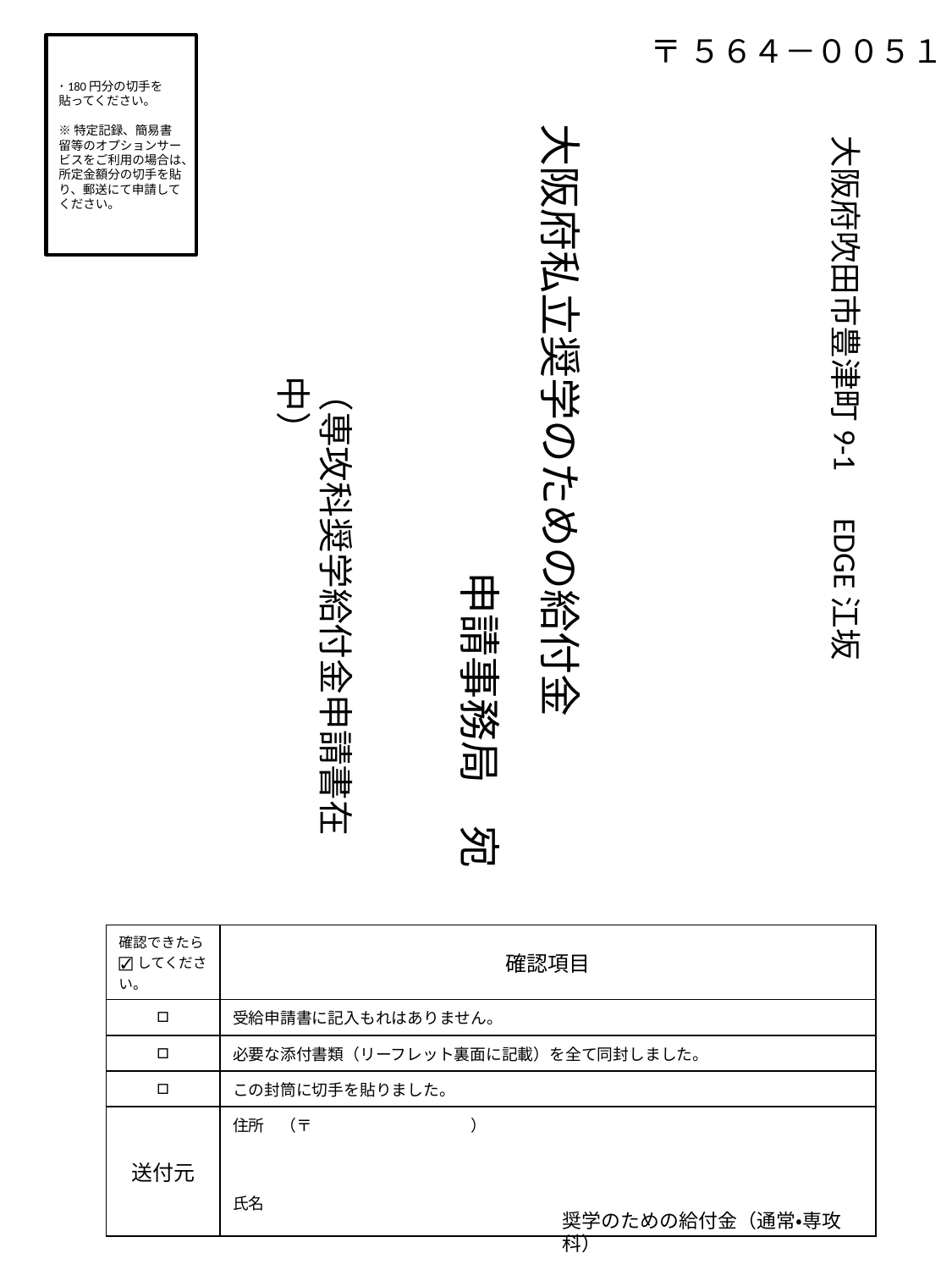

〒 ５６４－００５１
･180円分の切手を貼ってください。

※特定記録、簡易書留等のオプションサービスをご利用の場合は、所定金額分の切手を貼り、郵送にて申請してください。
大阪府私立奨学のための給付金
大阪府吹田市豊津町9-1　EDGE江坂

（専攻科奨学給付金申請書在中）
申請事務局　宛
| 確認できたら ☑してください。 | 確認項目 |
| --- | --- |
| □ | 受給申請書に記入もれはありません。 |
| □ | 必要な添付書類（リーフレット裏面に記載）を全て同封しました。 |
| □ | この封筒に切手を貼りました。 |
| 送付元 | 住所　（〒　　　　　　　　　　）　　　　　　　　　　　　　　　　　　　　　　　　　　　　　　　　　　　　　　　　　　　　　　　　　　　　　 氏名 |
奨学のための給付金（通常・専攻科）